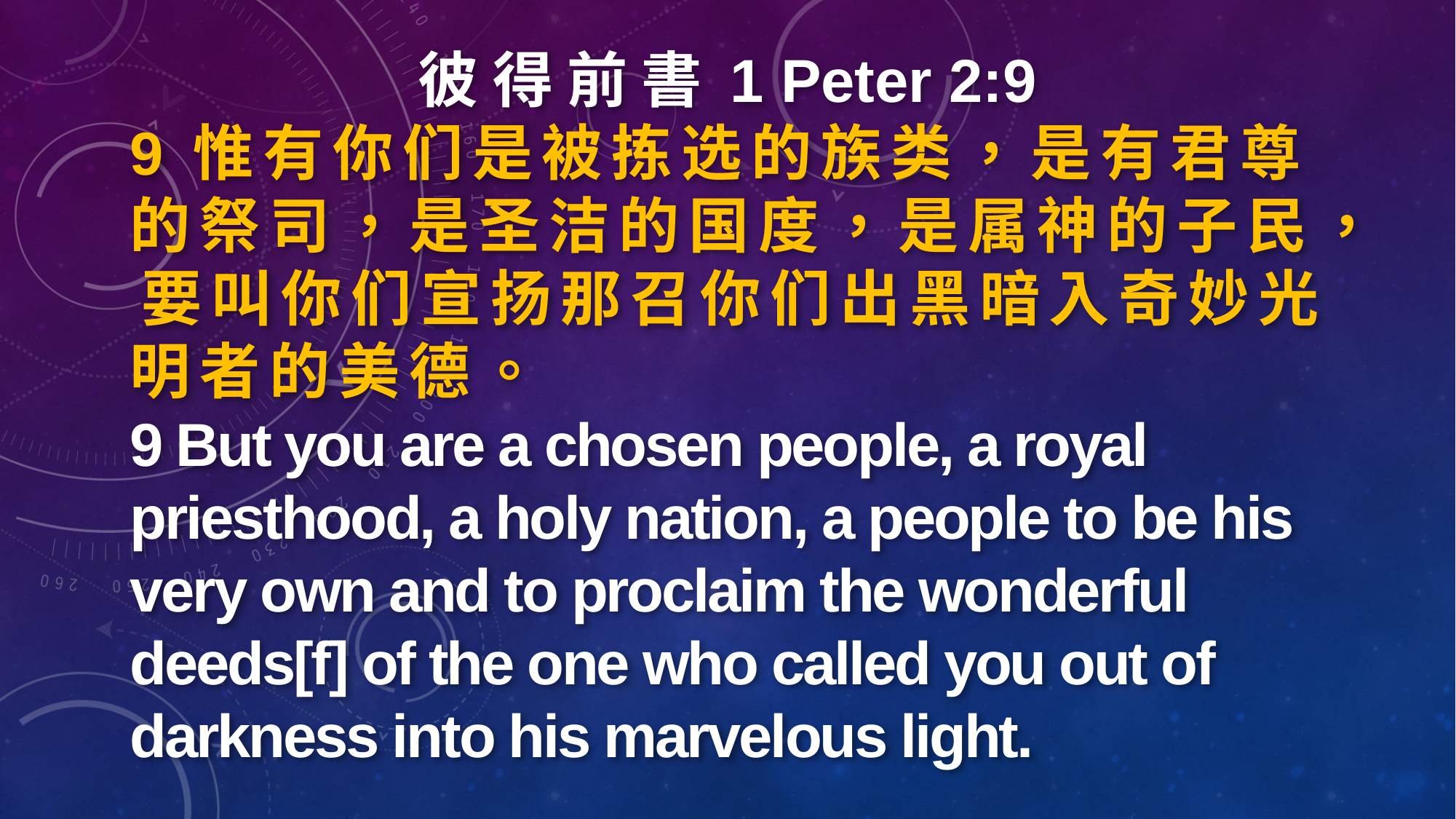

彼 得 前 書 1 Peter 2:9
9 惟 有 你 们 是 被 拣 选 的 族 类 ， 是 有 君 尊 的 祭 司 ， 是 圣 洁 的 国 度 ， 是 属 神 的 子 民 ， 要 叫 你 们 宣 扬 那 召 你 们 出 黑 暗 入 奇 妙 光 明 者 的 美 德 。
9 But you are a chosen people, a royal priesthood, a holy nation, a people to be his very own and to proclaim the wonderful deeds[f] of the one who called you out of darkness into his marvelous light.